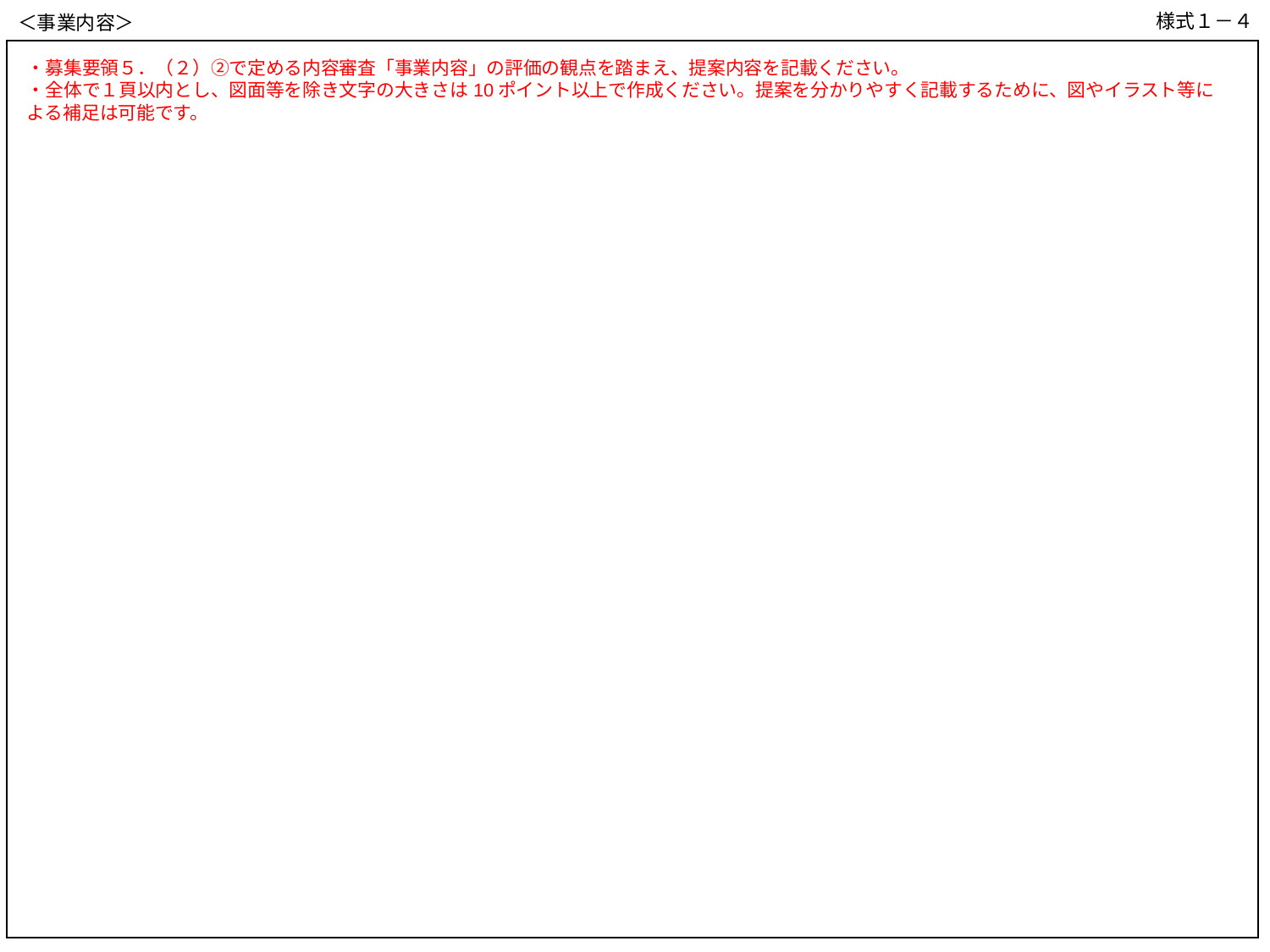

様式１－４
＜事業内容＞

・募集要領５．（２）②で定める内容審査「事業内容」の評価の観点を踏まえ、提案内容を記載ください。
・全体で１頁以内とし、図面等を除き文字の大きさは10ポイント以上で作成ください。提案を分かりやすく記載するために、図やイラスト等による補足は可能です。